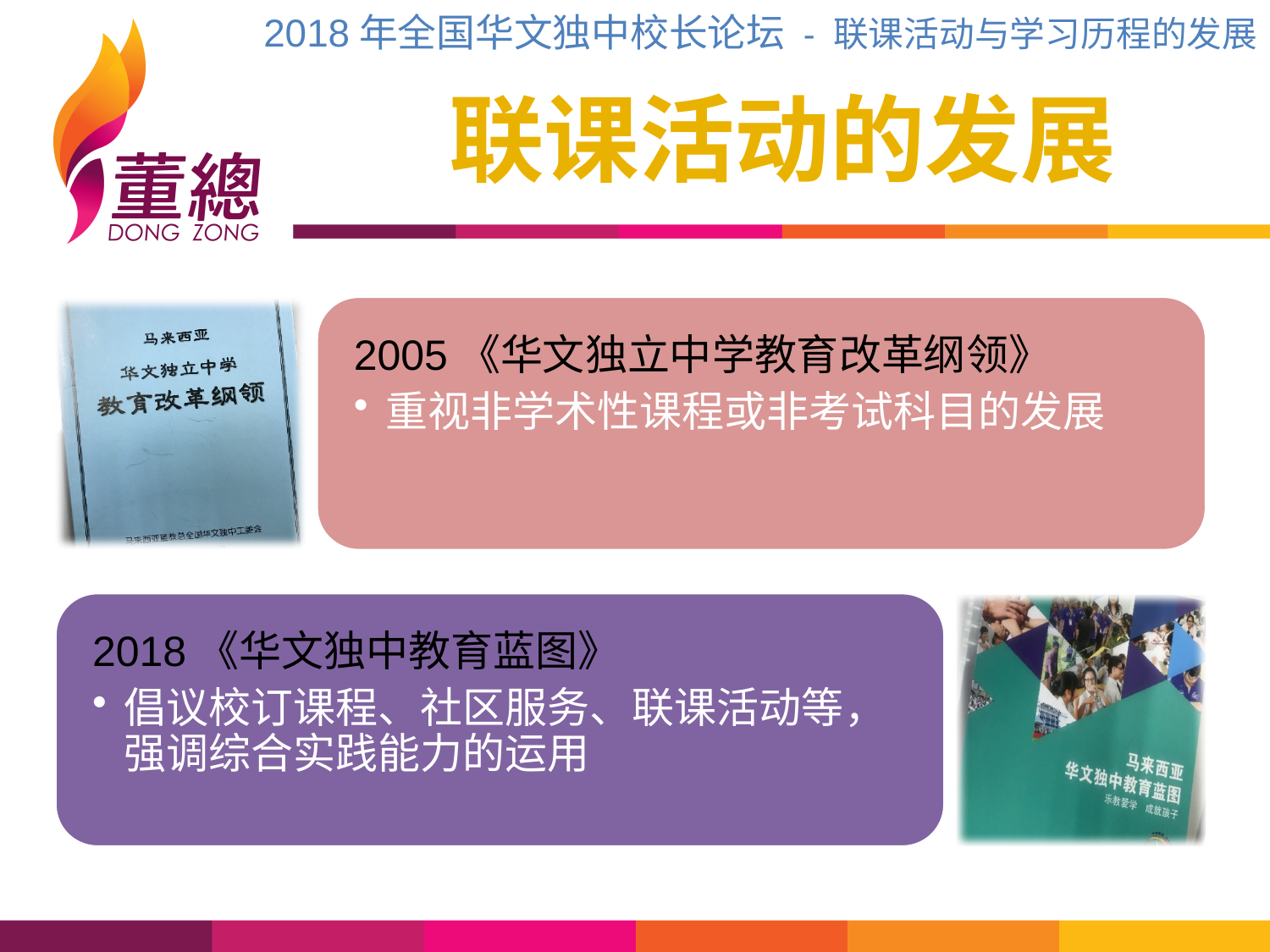

2018年全国华文独中校长论坛 - 联课活动与学习历程的发展
联课活动的发展
2005《华文独立中学教育改革纲领》
重视非学术性课程或非考试科目的发展
2018《华文独中教育蓝图》
倡议校订课程、社区服务、联课活动等，强调综合实践能力的运用